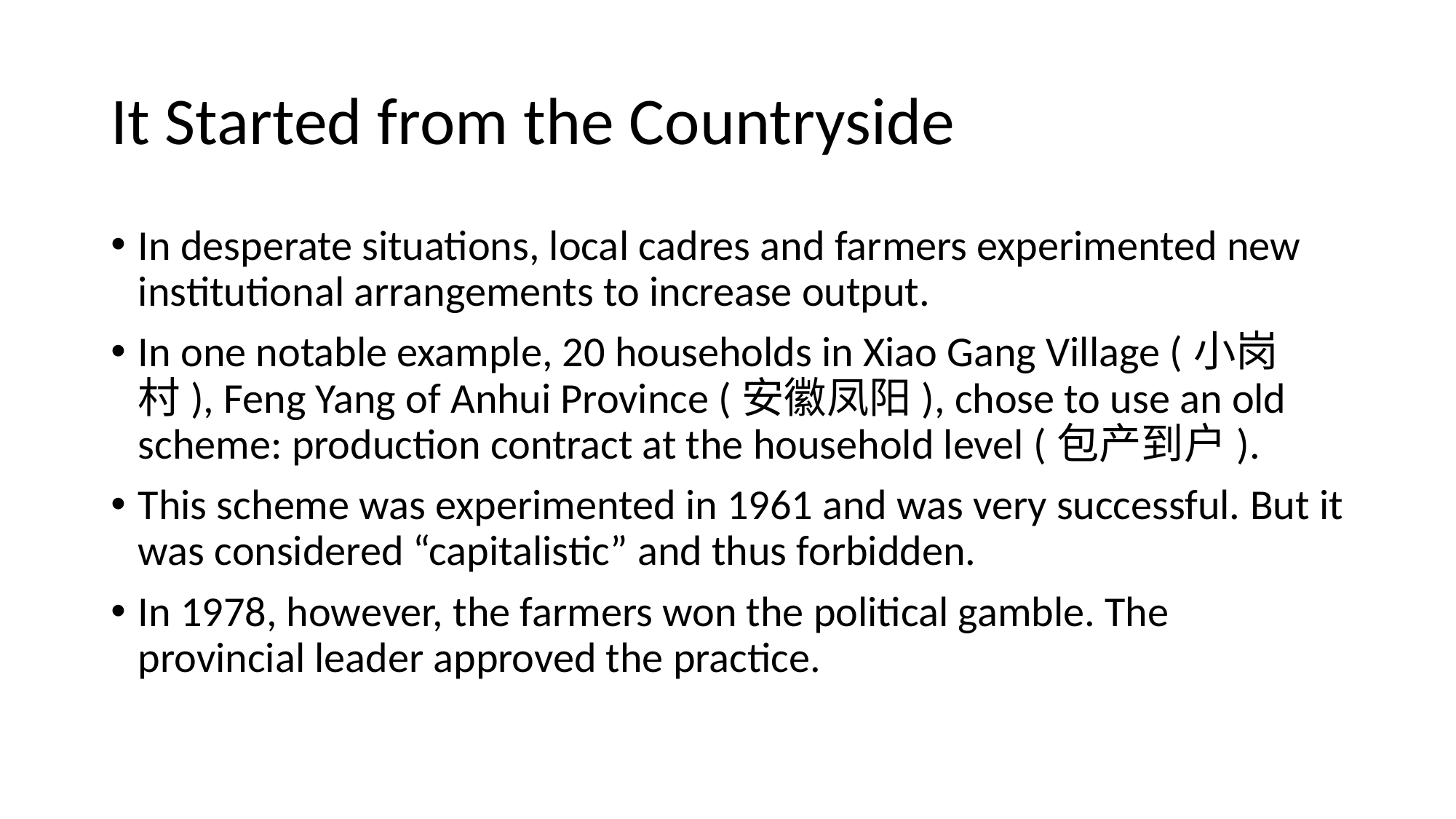

# It Started from the Countryside
In desperate situations, local cadres and farmers experimented new institutional arrangements to increase output.
In one notable example, 20 households in Xiao Gang Village (小岗村), Feng Yang of Anhui Province (安徽凤阳), chose to use an old scheme: production contract at the household level (包产到户).
This scheme was experimented in 1961 and was very successful. But it was considered “capitalistic” and thus forbidden.
In 1978, however, the farmers won the political gamble. The provincial leader approved the practice.